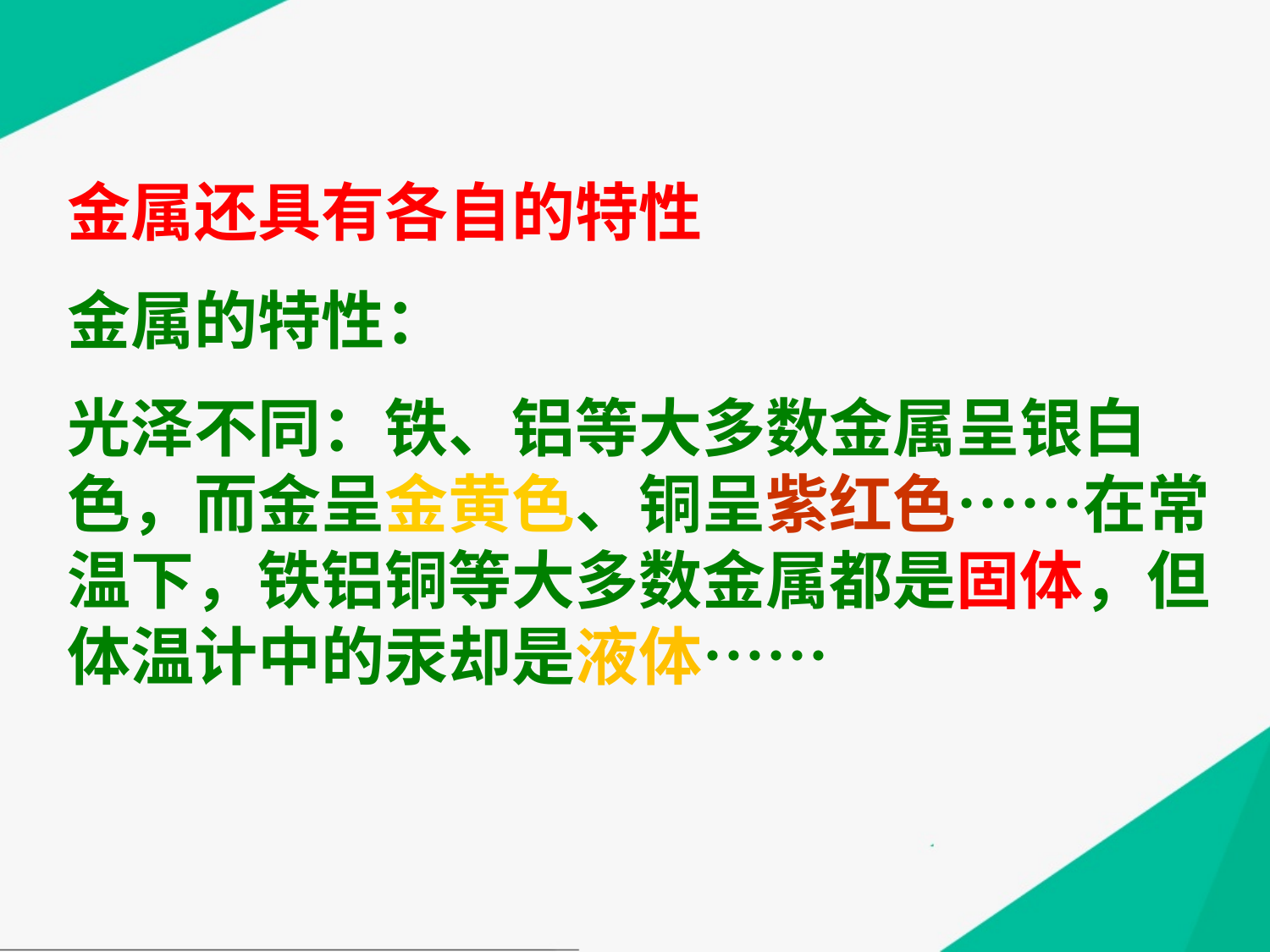

金属还具有各自的特性
金属的特性：
光泽不同：铁、铝等大多数金属呈银白色，而金呈金黄色、铜呈紫红色……在常温下，铁铝铜等大多数金属都是固体，但体温计中的汞却是液体……